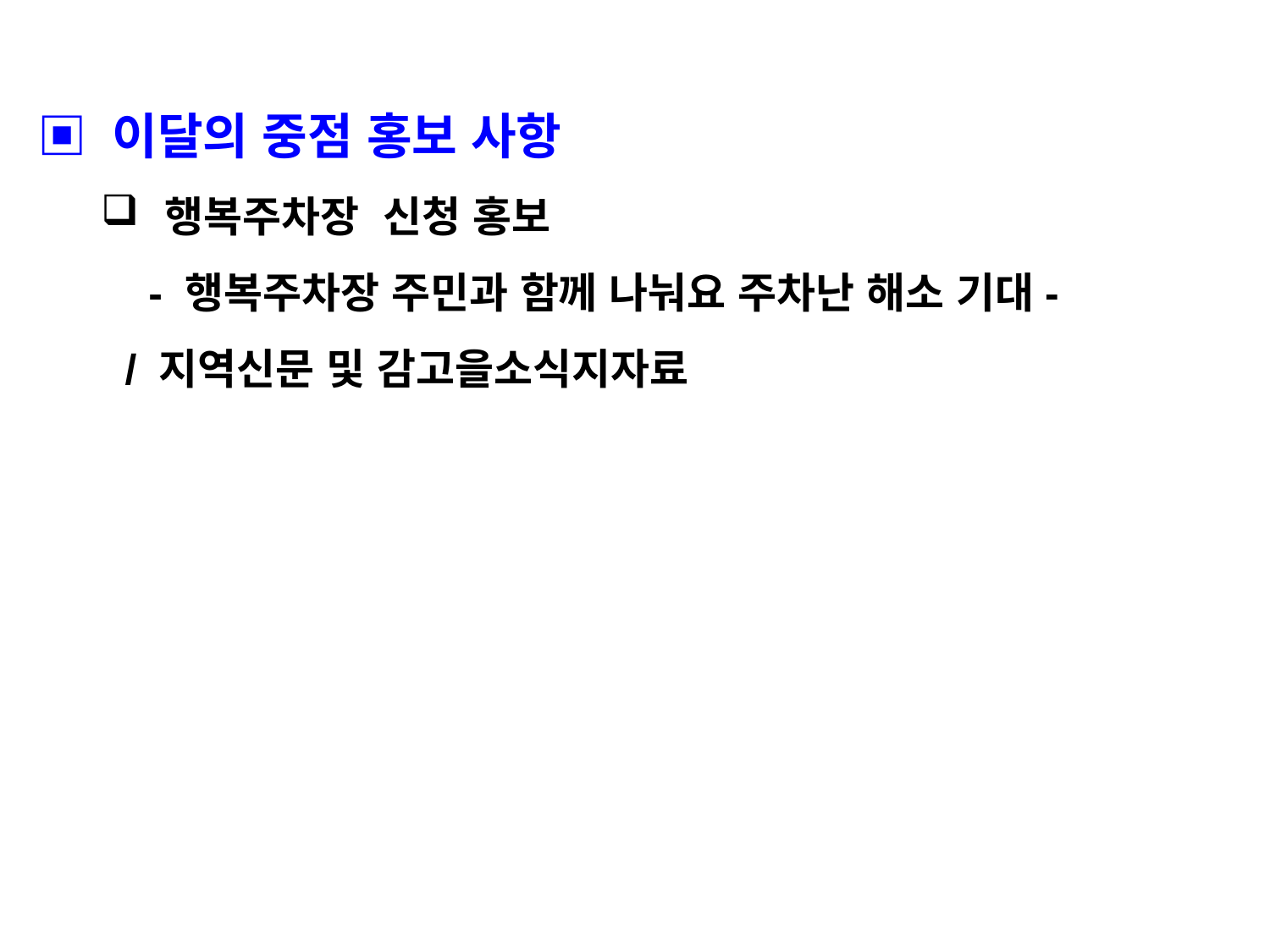

▣ 이달의 중점 홍보 사항
행복주차장  신청 홍보
    - 행복주차장 주민과 함께 나눠요 주차난 해소 기대-
  / 지역신문 및 감고을소식지자료